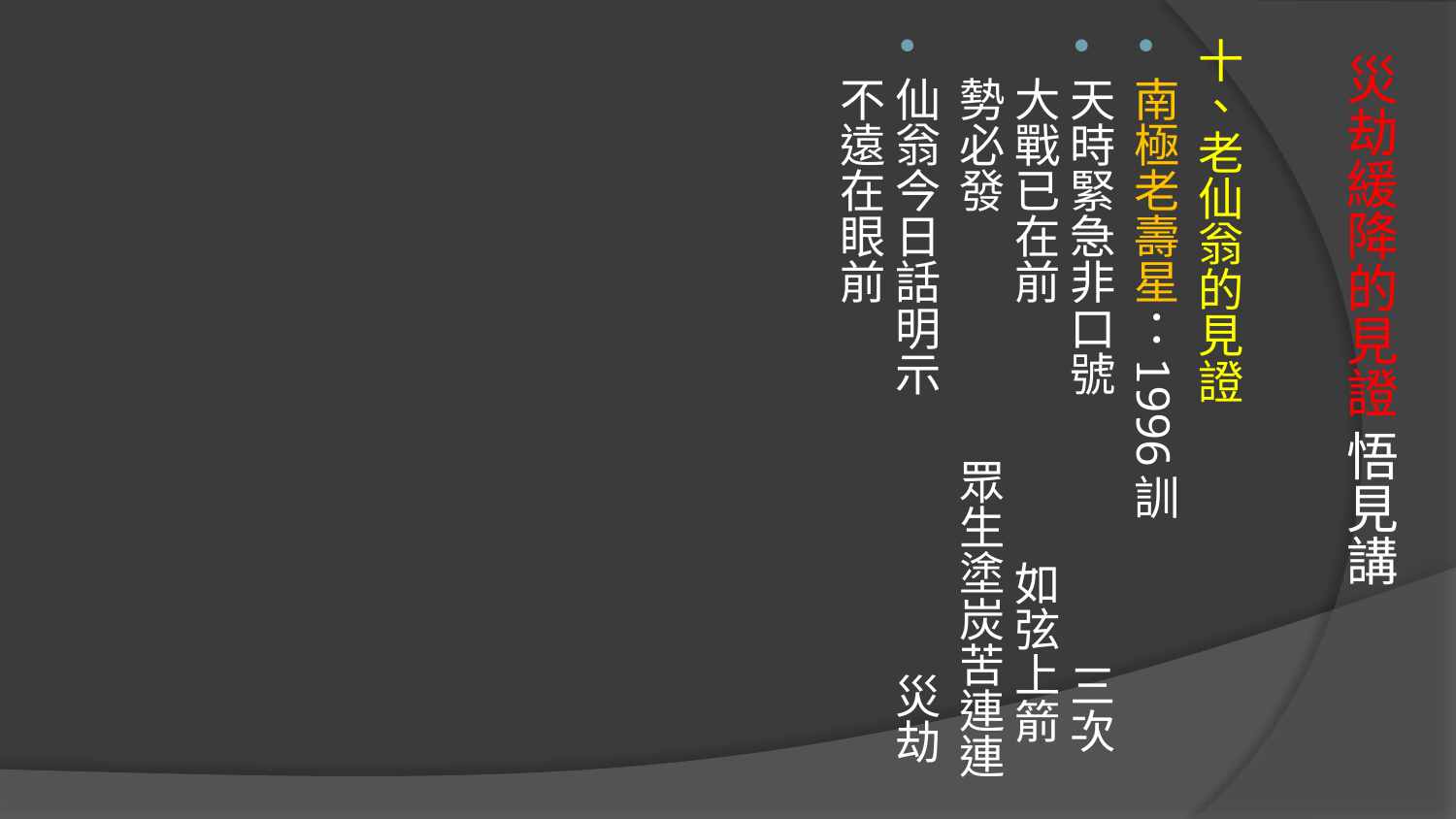

十、老仙翁的見證
南極老壽星：1996訓
天時緊急非口號                          三次大戰已在前                         如弦上箭勢必發                        眾生塗炭苦連連
仙翁今日話明示                           災劫不遠在眼前

# 災劫緩降的見證 悟見講